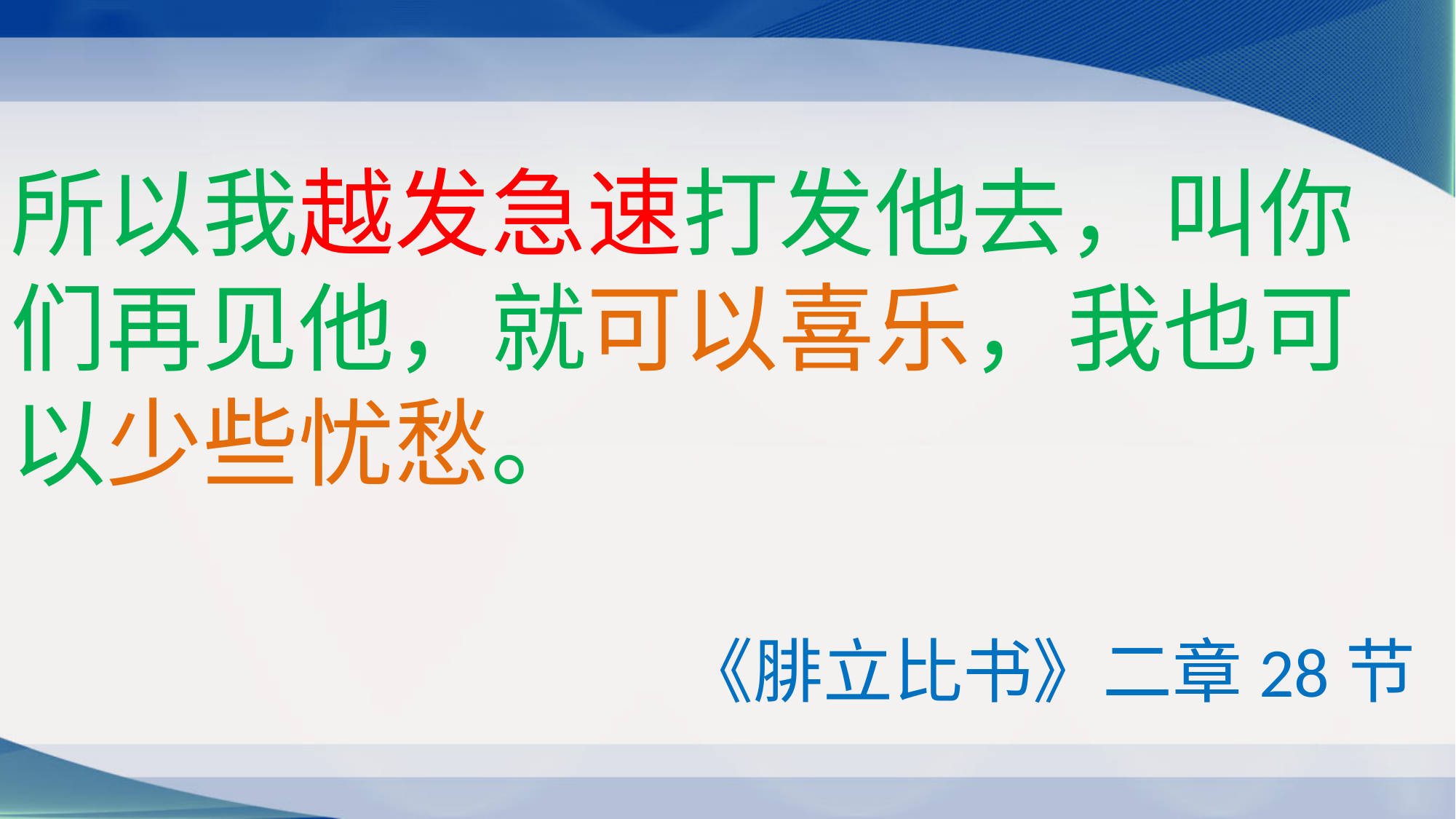

所以我越发急速打发他去，叫你们再见他，就可以喜乐，我也可以少些忧愁。
                                          《腓立比书》二章28节